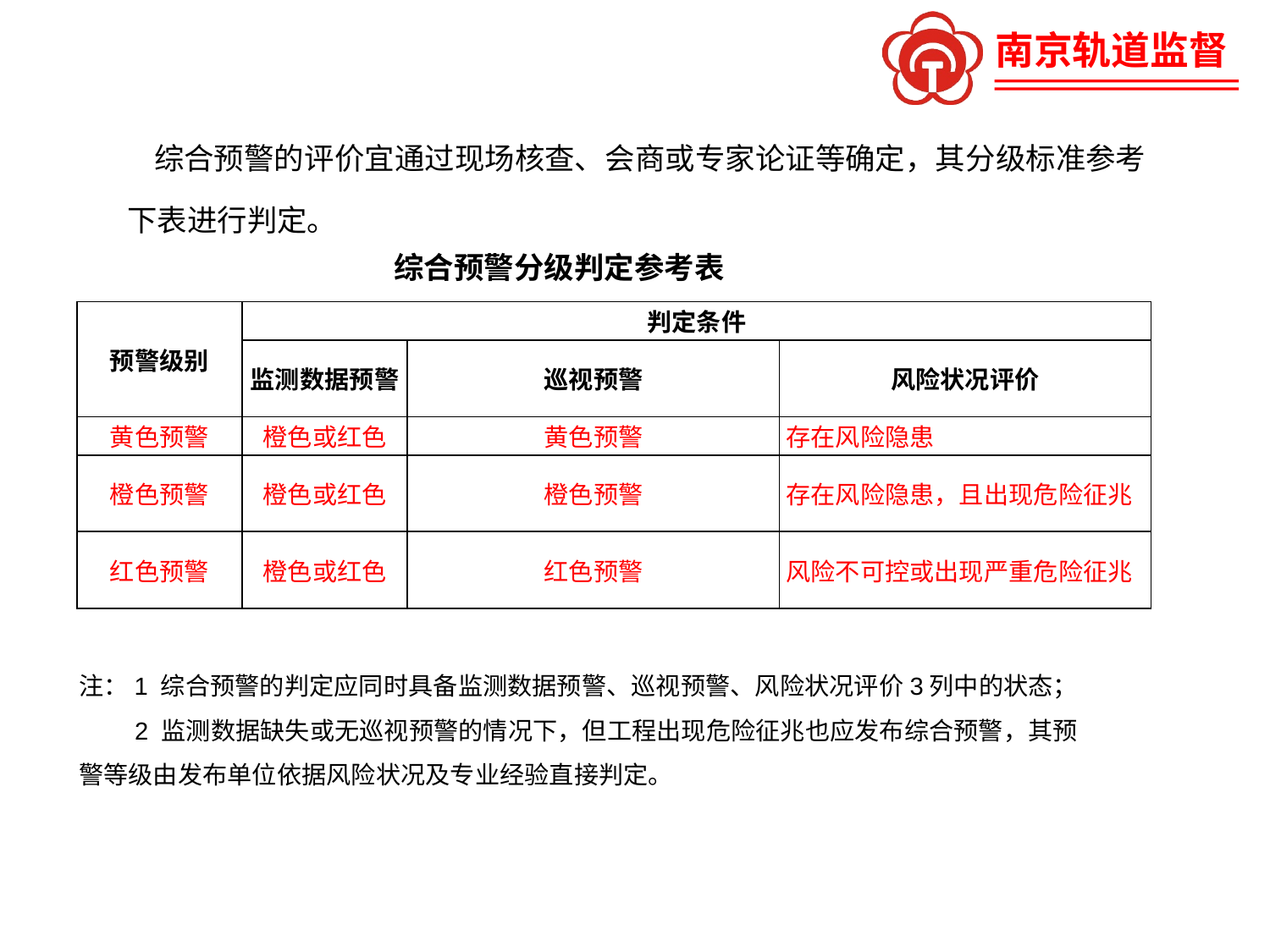

综合预警的评价宜通过现场核查、会商或专家论证等确定，其分级标准参考下表进行判定。
综合预警分级判定参考表
| 预警级别 | 判定条件 |  |  |
| --- | --- | --- | --- |
|  | 监测数据预警 | 巡视预警 | 风险状况评价 |
| 黄色预警 | 橙色或红色 | 黄色预警 | 存在风险隐患 |
| 橙色预警 | 橙色或红色 | 橙色预警 | 存在风险隐患，且出现危险征兆 |
| 红色预警 | 橙色或红色 | 红色预警 | 风险不可控或出现严重危险征兆 |
注：1 综合预警的判定应同时具备监测数据预警、巡视预警、风险状况评价3列中的状态；
        2 监测数据缺失或无巡视预警的情况下，但工程出现危险征兆也应发布综合预警，其预警等级由发布单位依据风险状况及专业经验直接判定。